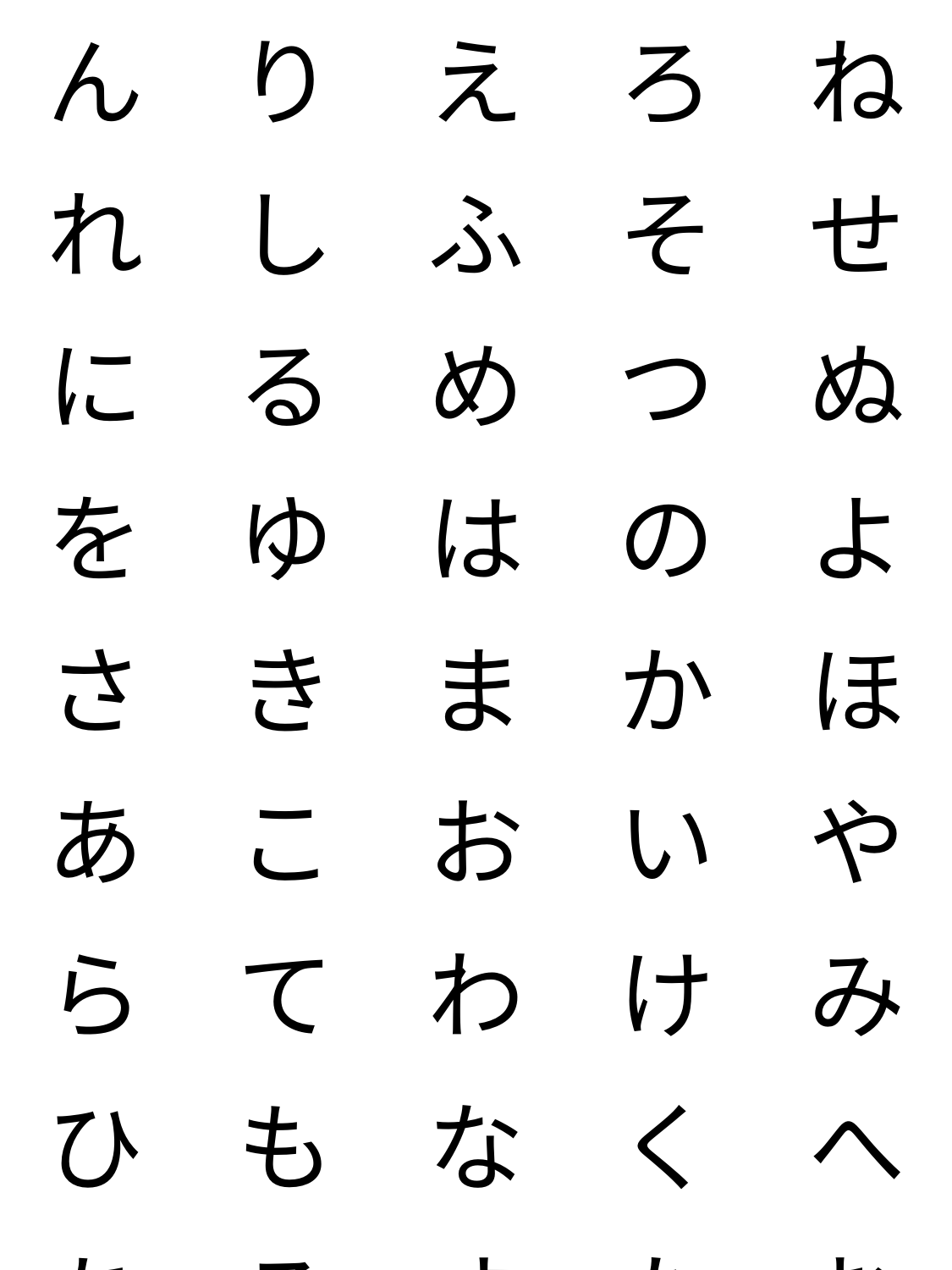

| ん | り | え | ろ | ね |
| --- | --- | --- | --- | --- |
| れ | し | ふ | そ | せ |
| に | る | め | つ | ぬ |
| を | ゆ | は | の | よ |
| さ | き | ま | か | ほ |
| あ | こ | お | い | や |
| ら | て | わ | け | み |
| ひ | も | な | く | へ |
| ち | ろ | す | た | む |